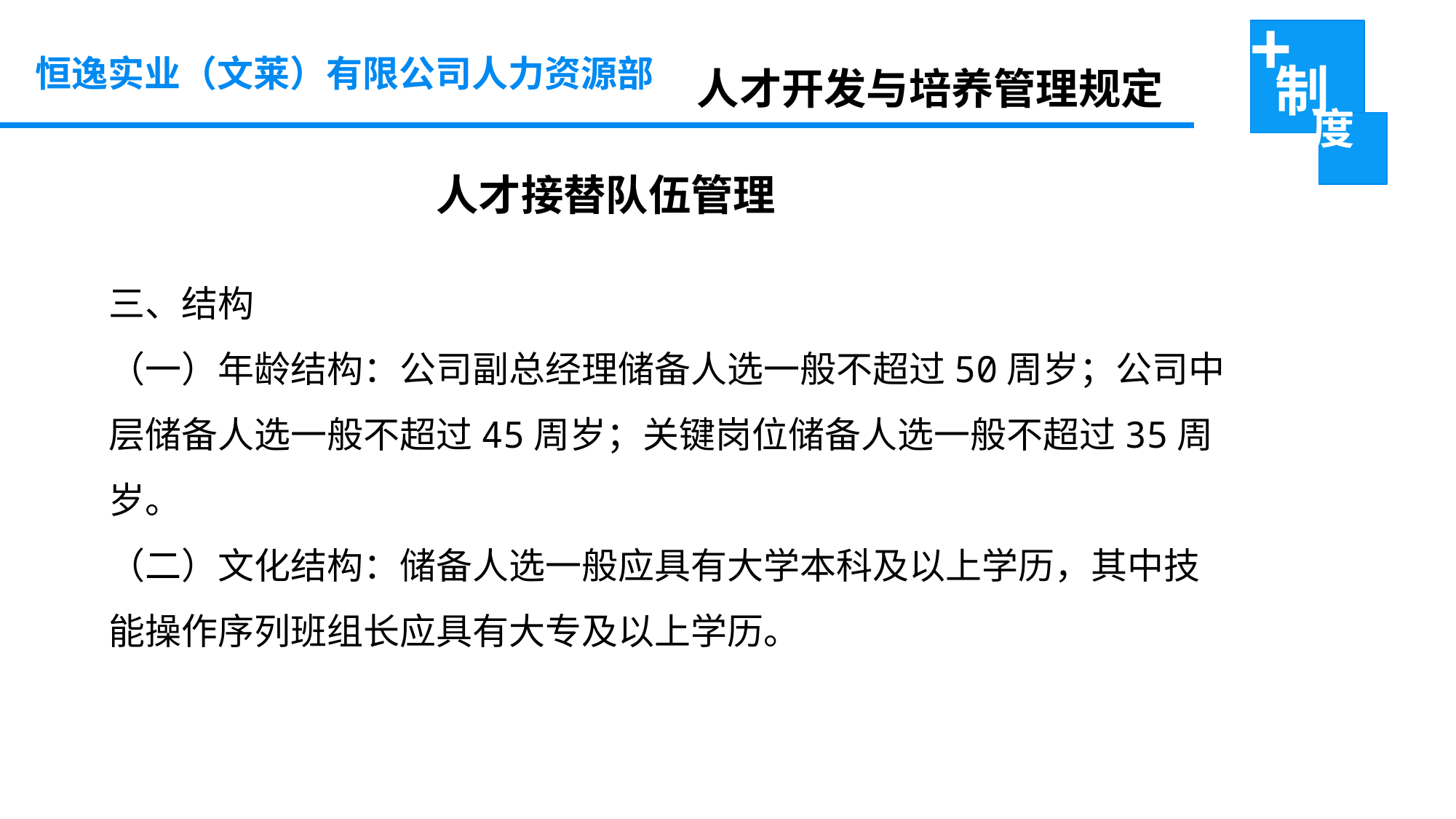

恒逸实业（文莱）有限公司人力资源部
人才开发与培养管理规定
人才接替队伍管理

三、结构
（一）年龄结构：公司副总经理储备人选一般不超过50周岁；公司中层储备人选一般不超过45周岁；关键岗位储备人选一般不超过35周岁。
（二）文化结构：储备人选一般应具有大学本科及以上学历，其中技能操作序列班组长应具有大专及以上学历。